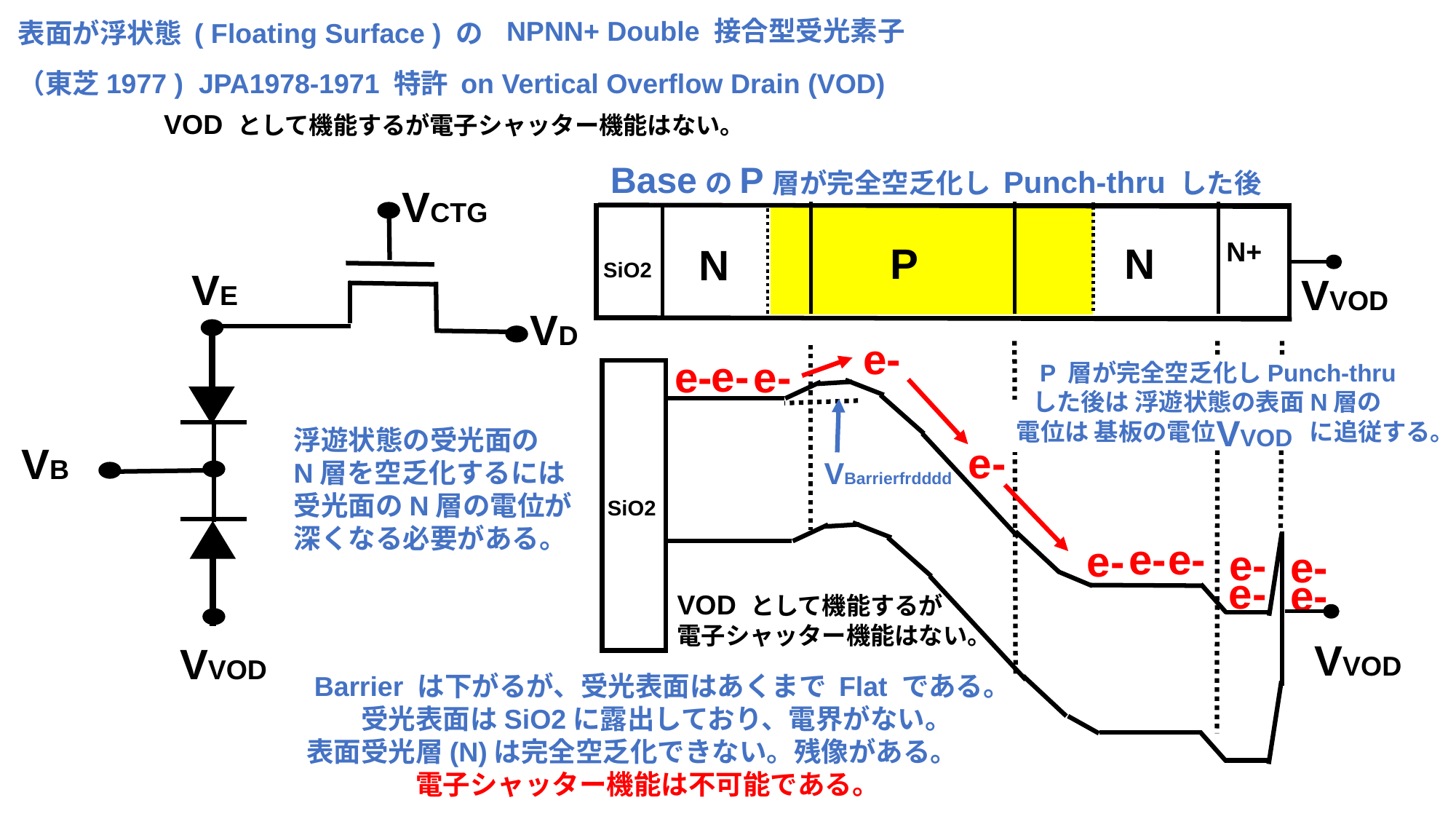

NPNN+ Double 接合型受光素子
表面が浮状態 ( Floating Surface ) の
（東芝1977 )  JPA1978-1971 特許 on Vertical Overflow Drain (VOD)
VOD として機能するが電子シャッター機能はない。
　　BaseのP層が完全空乏化し Punch-thru した後
VCTG

N+
P
N
N
SiO2

VE
VVOD
VD

e-
e-
e-
e-
        　 P 層が完全空乏化しPunch-thru
　　 　  した後は 浮遊状態の表面N層の
　　　電位は 基板の電位   　　　 に追従する。

浮遊状態の受光面の
N層を空乏化するには
受光面のN層の電位が
深くなる必要がある。

VVOD
e-
VB
　　VBarrierfrdddd

SiO2

e-
e-
e-
e-
e-
e-
e-
VOD として機能するが
電子シャッター機能はない。

VVOD
VVOD
 Barrier は下がるが、受光表面はあくまで Flat である。
　　受光表面はSiO2に露出しており、電界がない。
表面受光層(N)は完全空乏化できない。残像がある。
　　　　電子シャッター機能は不可能である。